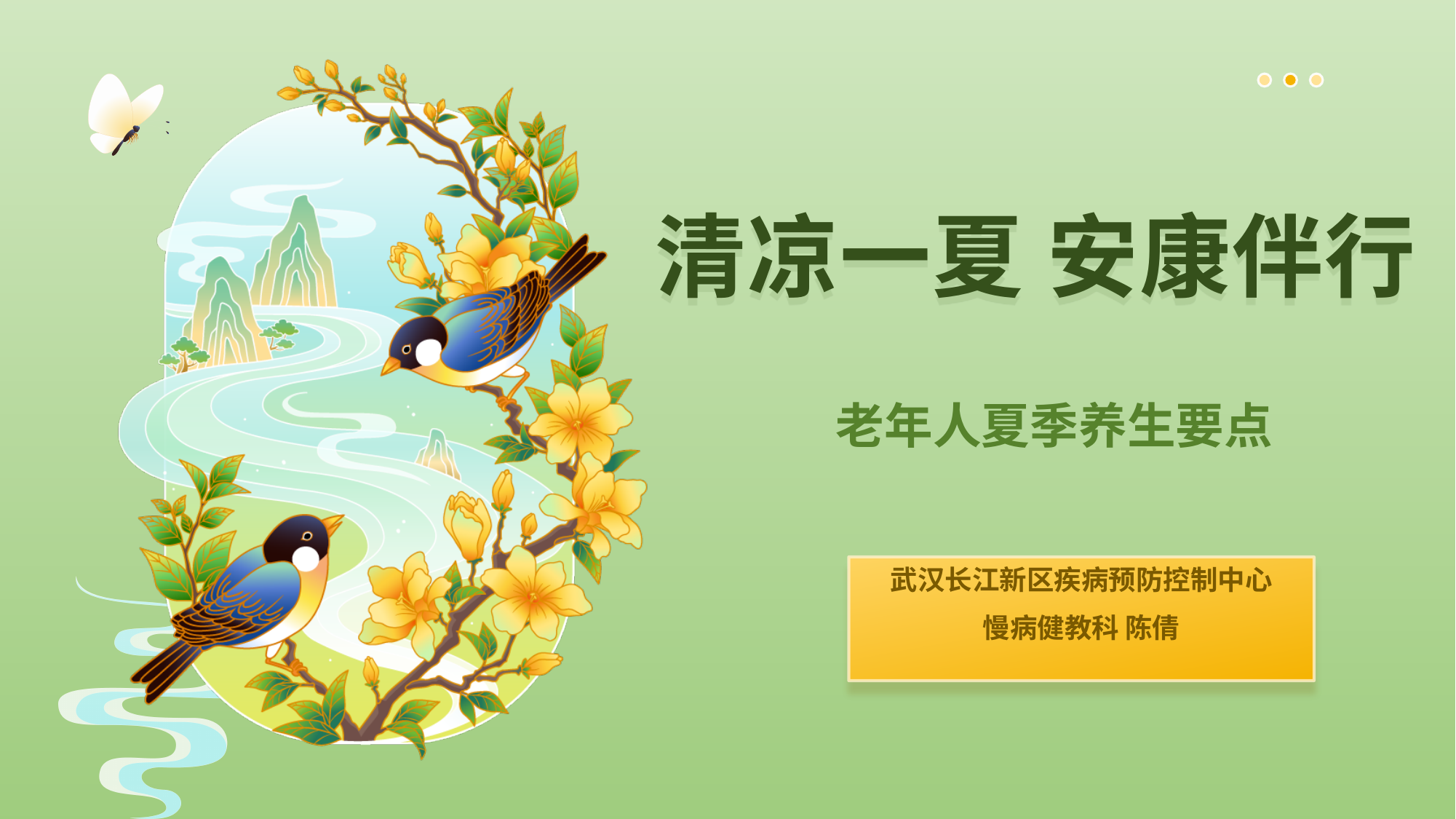

# 清凉一夏 安康伴行
老年人夏季养生要点
武汉长江新区疾病预防控制中心
慢病健教科 陈倩